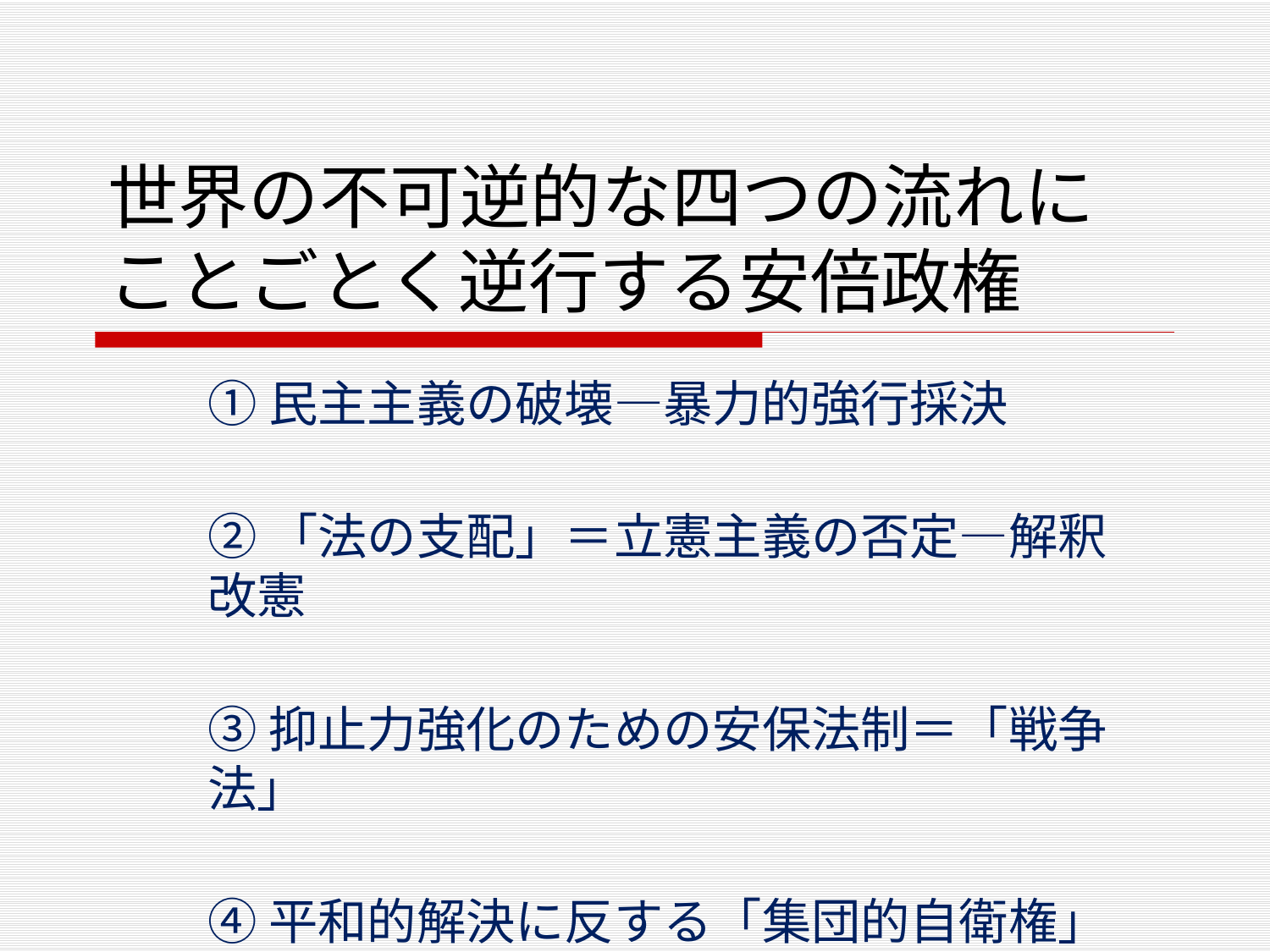

# 世界の不可逆的な四つの流れに ことごとく逆行する安倍政権
①民主主義の破壊―暴力的強行採決

②「法の支配」＝立憲主義の否定―解釈改憲

③抑止力強化のための安保法制＝「戦争法」

④平和的解決に反する「集団的自衛権」行使